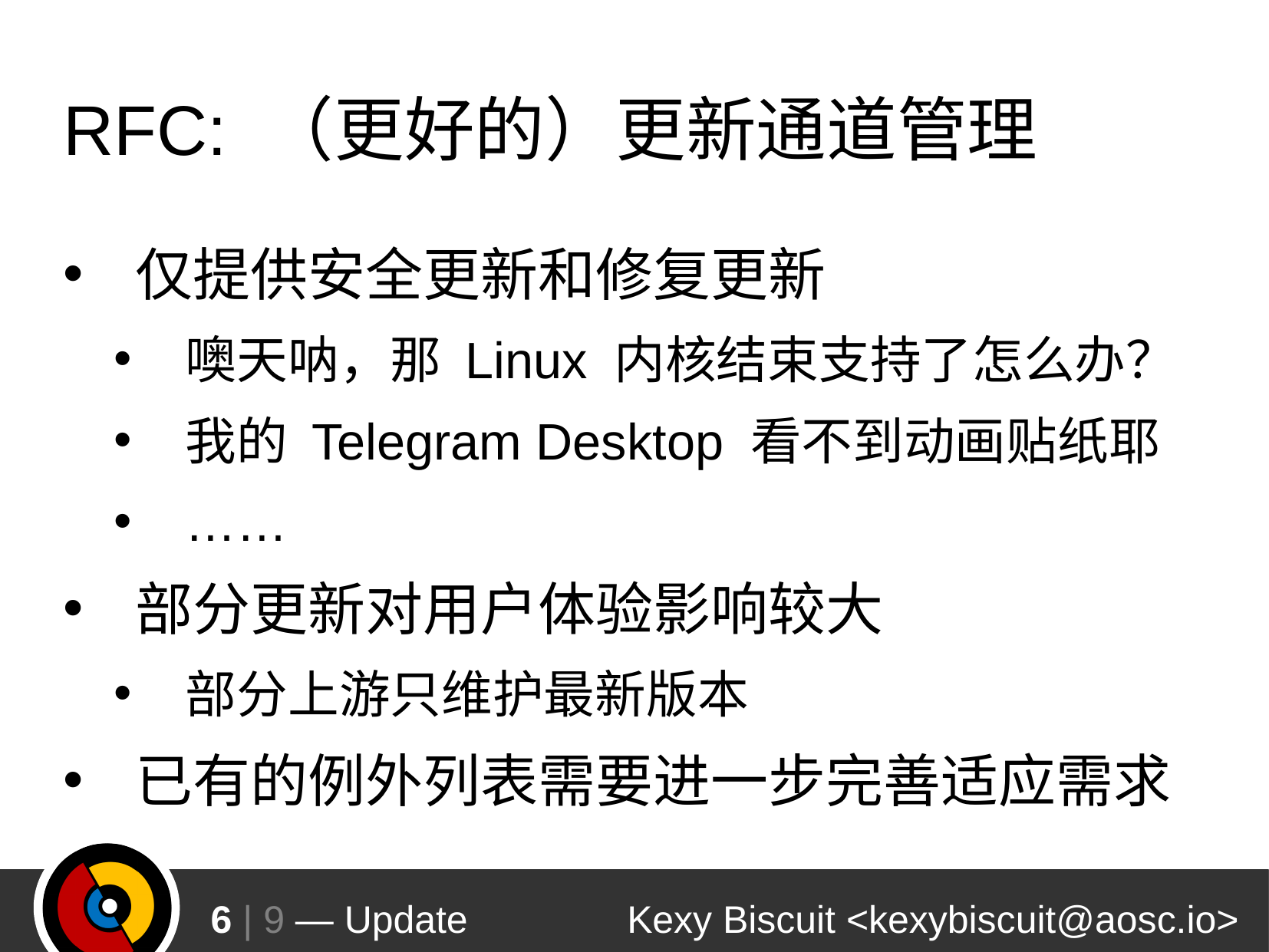

# RFC: （更好的）更新通道管理
仅提供安全更新和修复更新
噢天呐，那 Linux 内核结束支持了怎么办？
我的 Telegram Desktop 看不到动画贴纸耶
……
部分更新对用户体验影响较大
部分上游只维护最新版本
已有的例外列表需要进一步完善适应需求